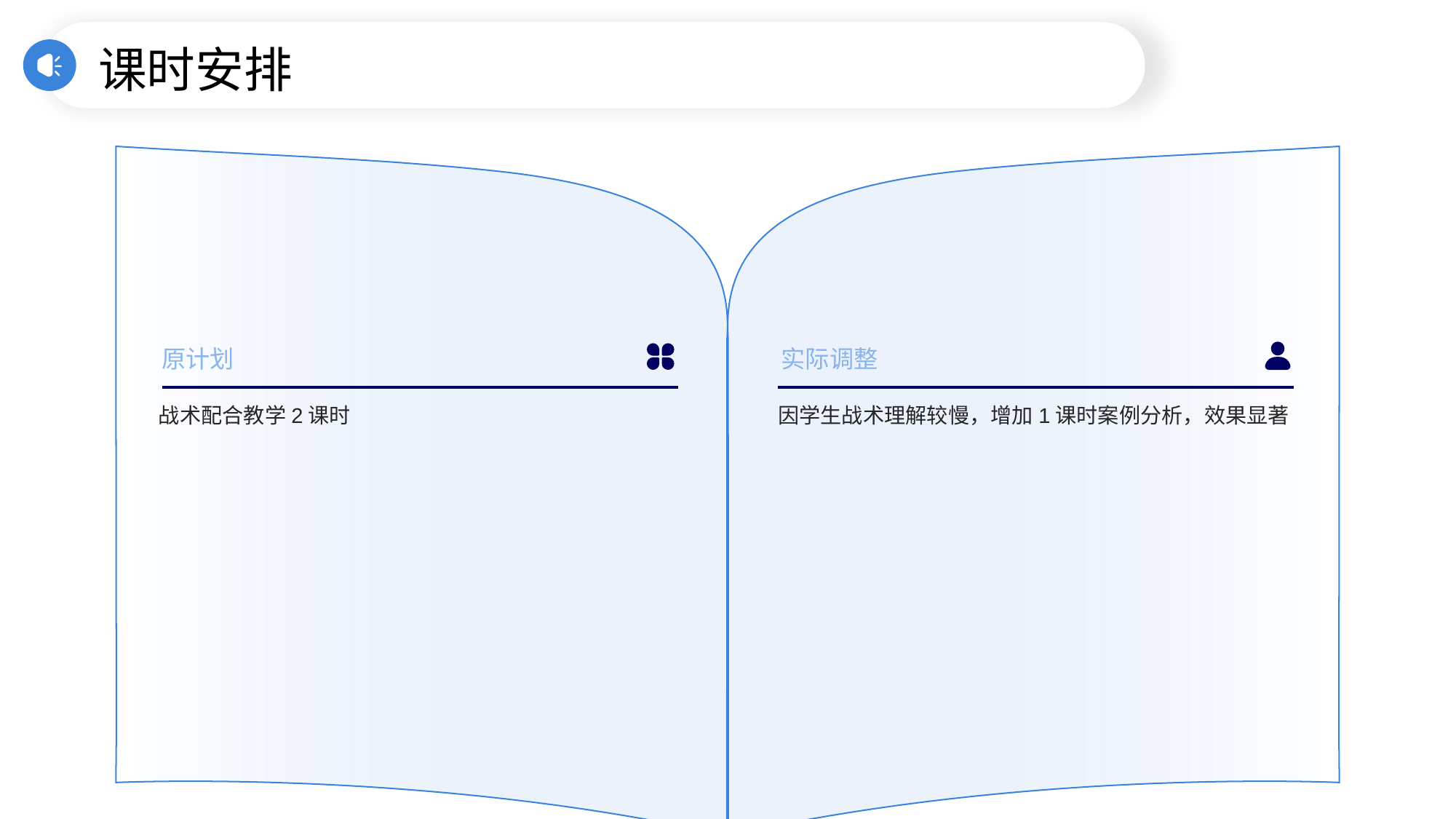

课时安排

原计划
实际调整

战术配合教学2课时
因学生战术理解较慢，增加1课时案例分析，效果显著